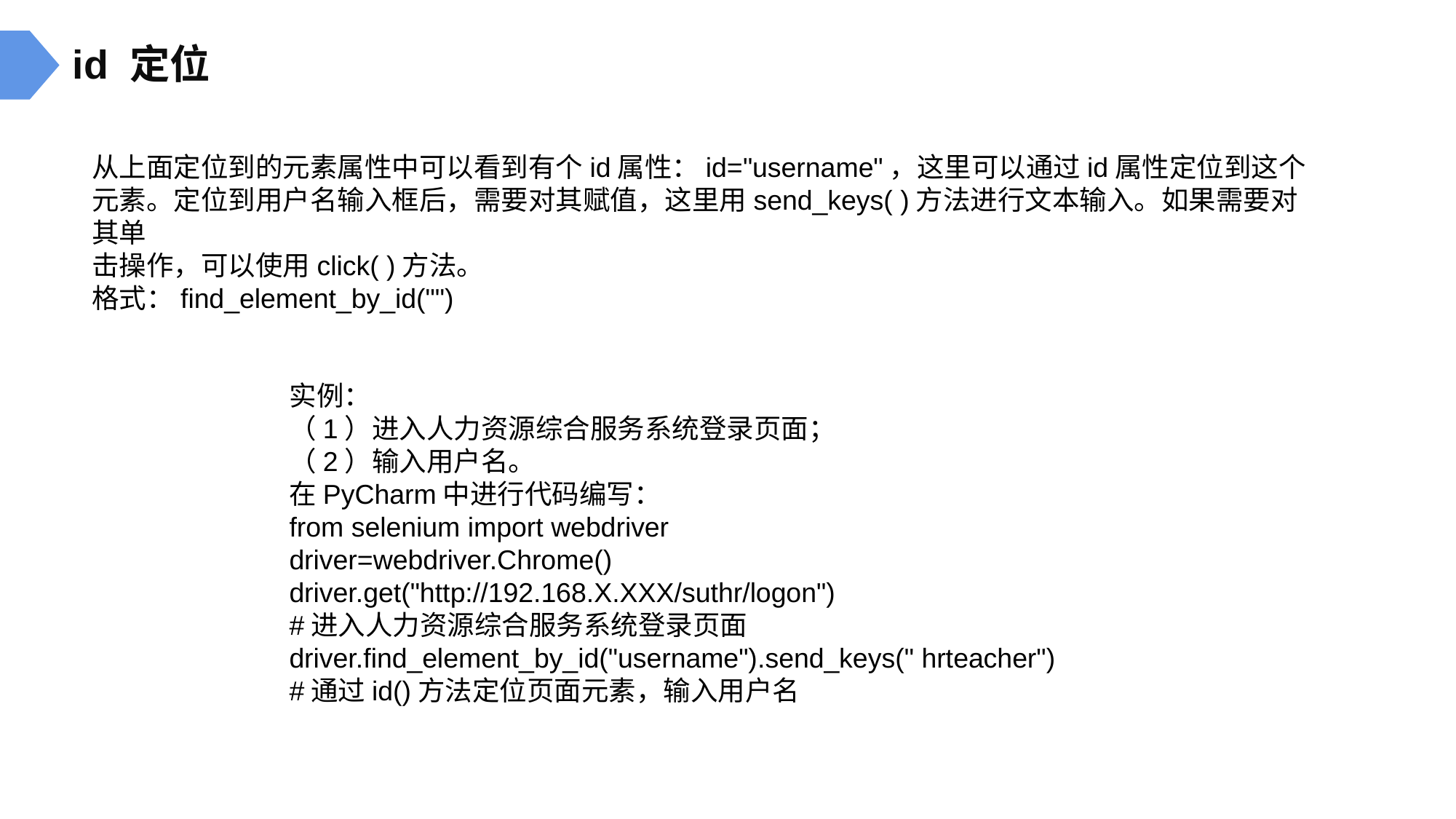

id 定位
从上面定位到的元素属性中可以看到有个id属性：id="username"，这里可以通过id属性定位到这个
元素。定位到用户名输入框后，需要对其赋值，这里用send_keys( )方法进行文本输入。如果需要对其单
击操作，可以使用click( )方法。
格式：find_element_by_id("")
实例：
（1）进入人力资源综合服务系统登录页面；
（2）输入用户名。
在PyCharm中进行代码编写：
from selenium import webdriver
driver=webdriver.Chrome()
driver.get("http://192.168.X.XXX/suthr/logon")
#进入人力资源综合服务系统登录页面
driver.find_element_by_id("username").send_keys(" hrteacher")
#通过id()方法定位页面元素，输入用户名